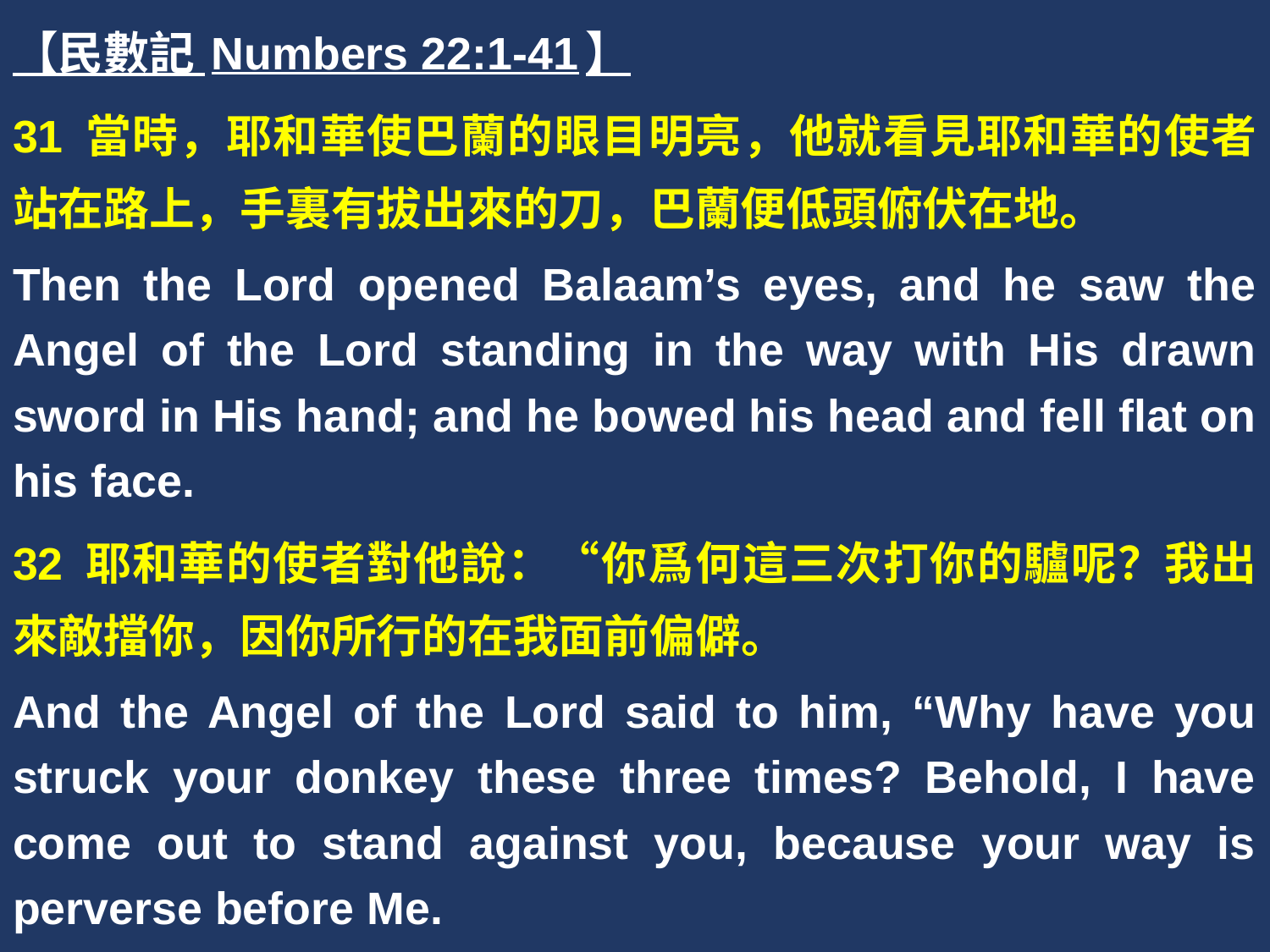

【民數記 Numbers 22:1-41】
31 當時，耶和華使巴蘭的眼目明亮，他就看見耶和華的使者站在路上，手裏有拔出來的刀，巴蘭便低頭俯伏在地。
Then the Lord opened Balaam’s eyes, and he saw the Angel of the Lord standing in the way with His drawn sword in His hand; and he bowed his head and fell flat on his face.
32 耶和華的使者對他說：“你爲何這三次打你的驢呢？我出來敵擋你，因你所行的在我面前偏僻。
And the Angel of the Lord said to him, “Why have you struck your donkey these three times? Behold, I have come out to stand against you, because your way is perverse before Me.